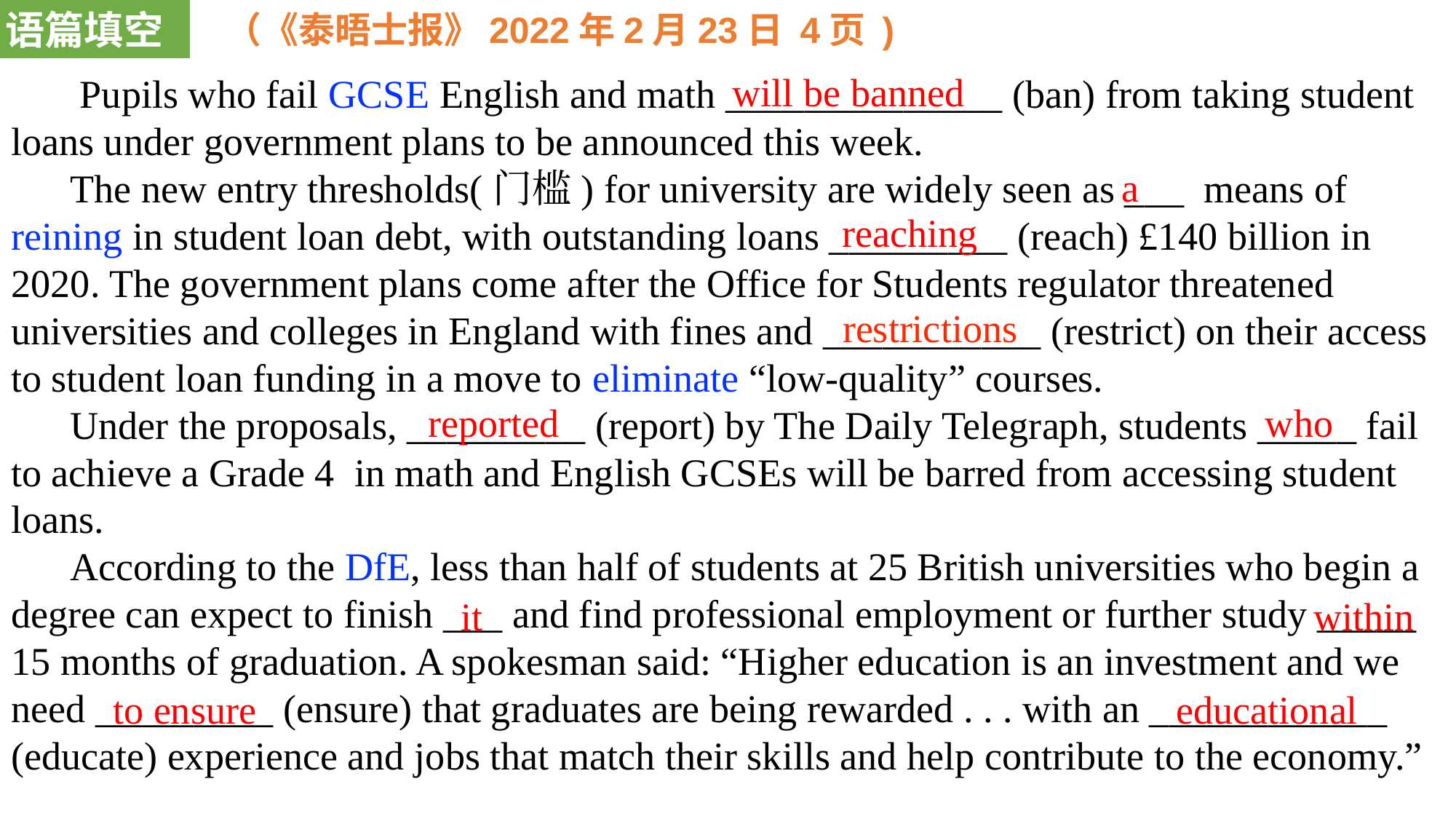

语篇填空
（《泰晤士报》2022年2月23日 4页 )
will be banned
       Pupils who fail GCSE English and math ______________ (ban) from taking student loans under government plans to be announced this week.
      The new entry thresholds(门槛) for university are widely seen as ___  means of reining in student loan debt, with outstanding loans _________ (reach) £140 billion in 2020. The government plans come after the Office for Students regulator threatened universities and colleges in England with fines and ___________ (restrict) on their access to student loan funding in a move to eliminate “low-quality” courses.
      Under the proposals, _________ (report) by The Daily Telegraph, students _____ fail to achieve a Grade 4  in math and English GCSEs will be barred from accessing student loans.
      According to the DfE, less than half of students at 25 British universities who begin a degree can expect to finish ___ and find professional employment or further study _____ 15 months of graduation. A spokesman said: “Higher education is an investment and we need _________ (ensure) that graduates are being rewarded . . . with an ____________ (educate) experience and jobs that match their skills and help contribute to the economy.”
a
reaching
restrictions
reported
who
within
it
to ensure
educational